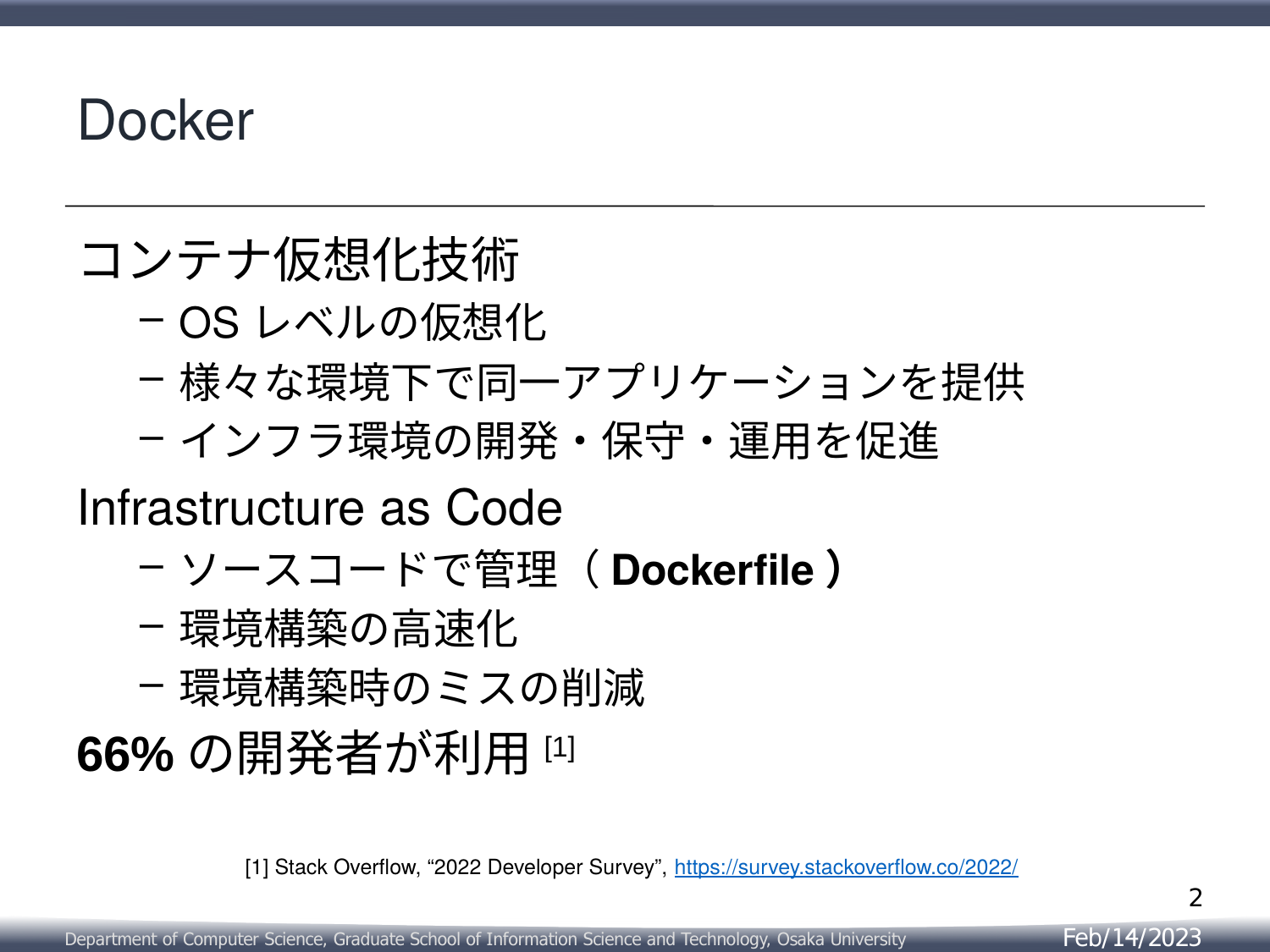

# Docker
コンテナ仮想化技術
OSレベルの仮想化
様々な環境下で同一アプリケーションを提供
インフラ環境の開発・保守・運用を促進
Infrastructure as Code
ソースコードで管理（Dockerfile）
環境構築の高速化
環境構築時のミスの削減
66%の開発者が利用[1]

[1] Stack Overflow, “2022 Developer Survey”, https://survey.stackoverflow.co/2022/
2
Feb/14/2023